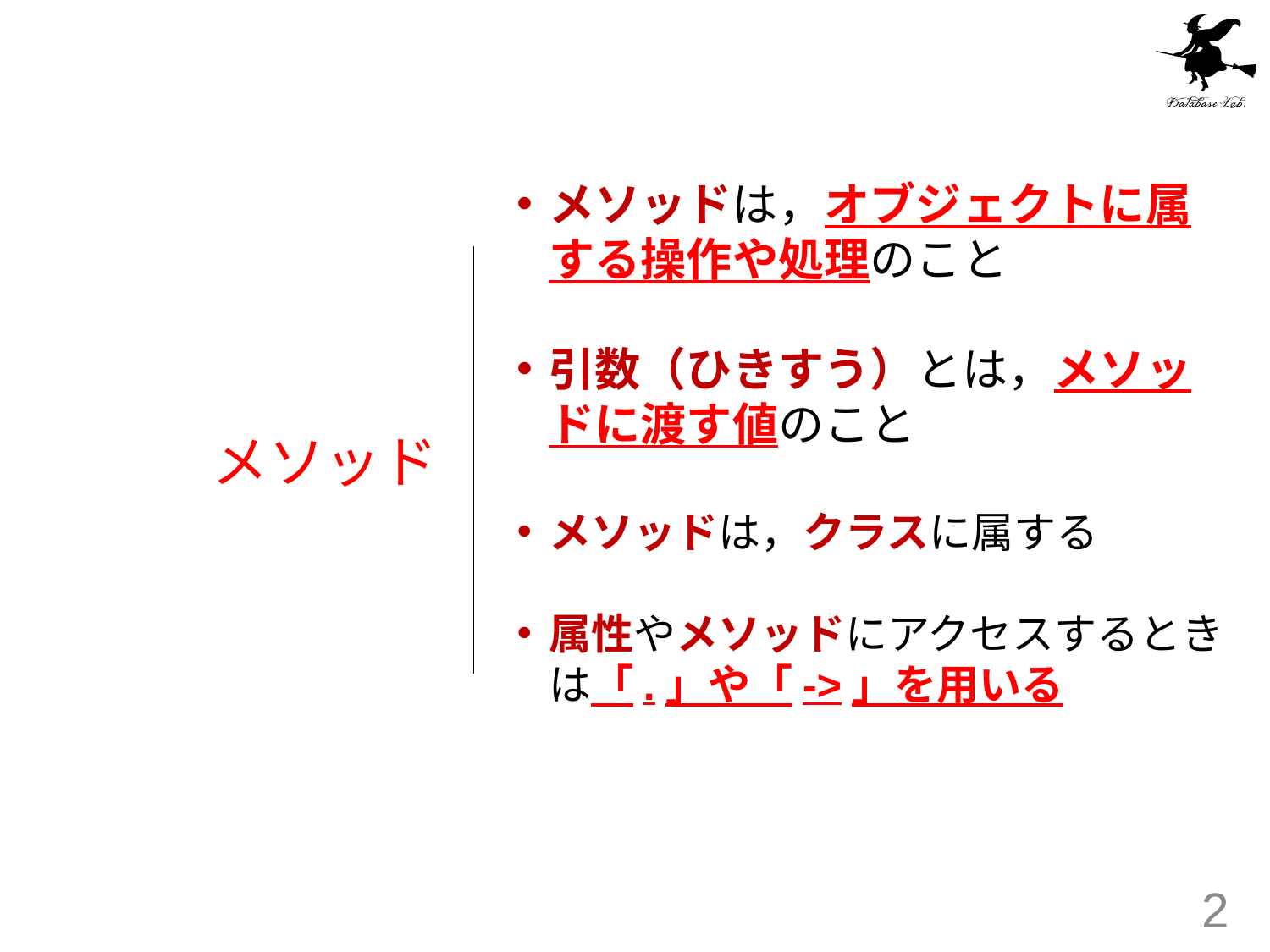

メソッドは，オブジェクトに属する操作や処理のこと

引数（ひきすう）とは，メソッドに渡す値のこと

メソッドは，クラスに属する

属性やメソッドにアクセスするときは「.」や「->」を用いる

# メソッド
2